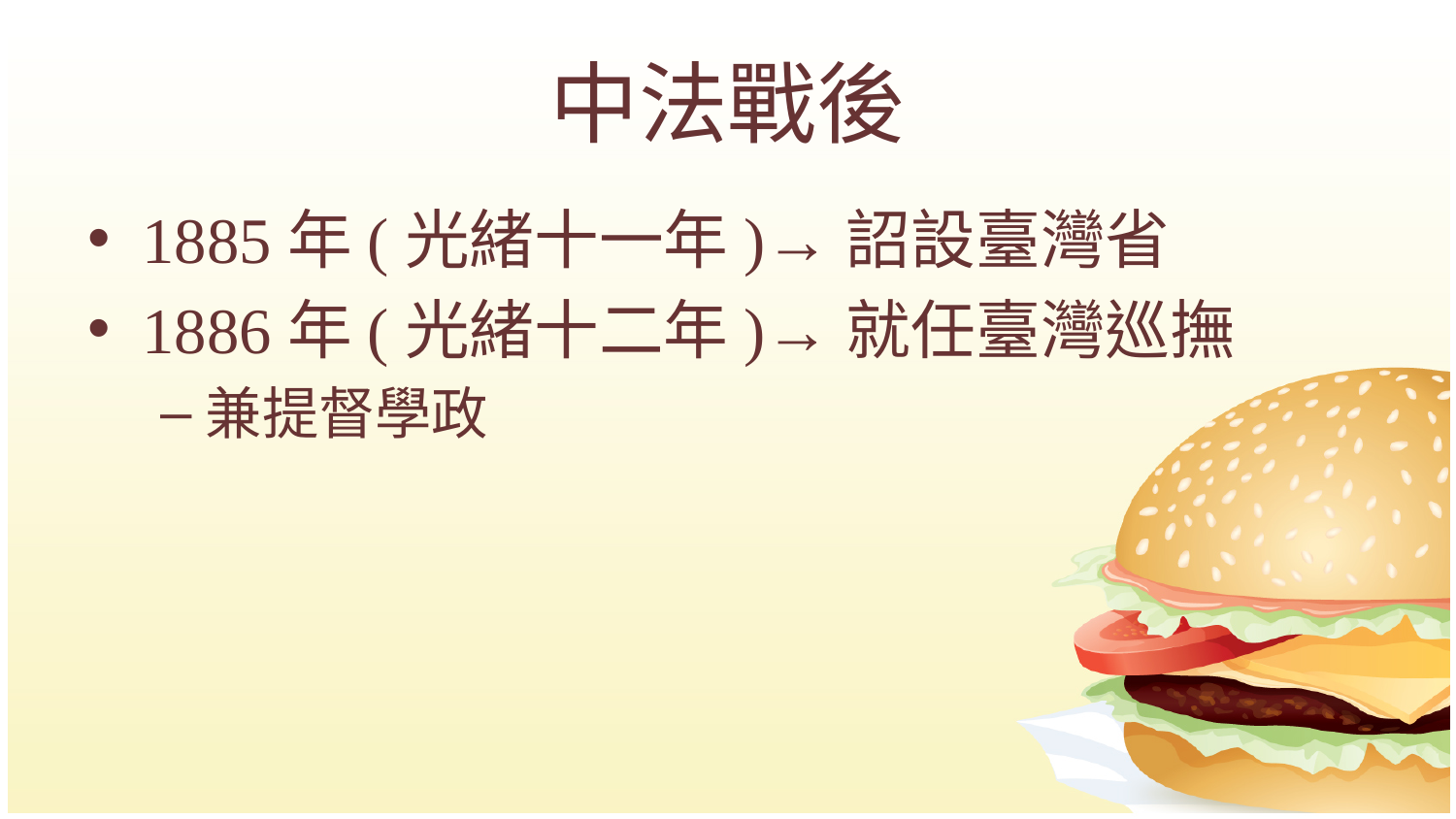

# 中法戰後
1885年(光緒十一年)→詔設臺灣省
1886年(光緒十二年)→就任臺灣巡撫
兼提督學政